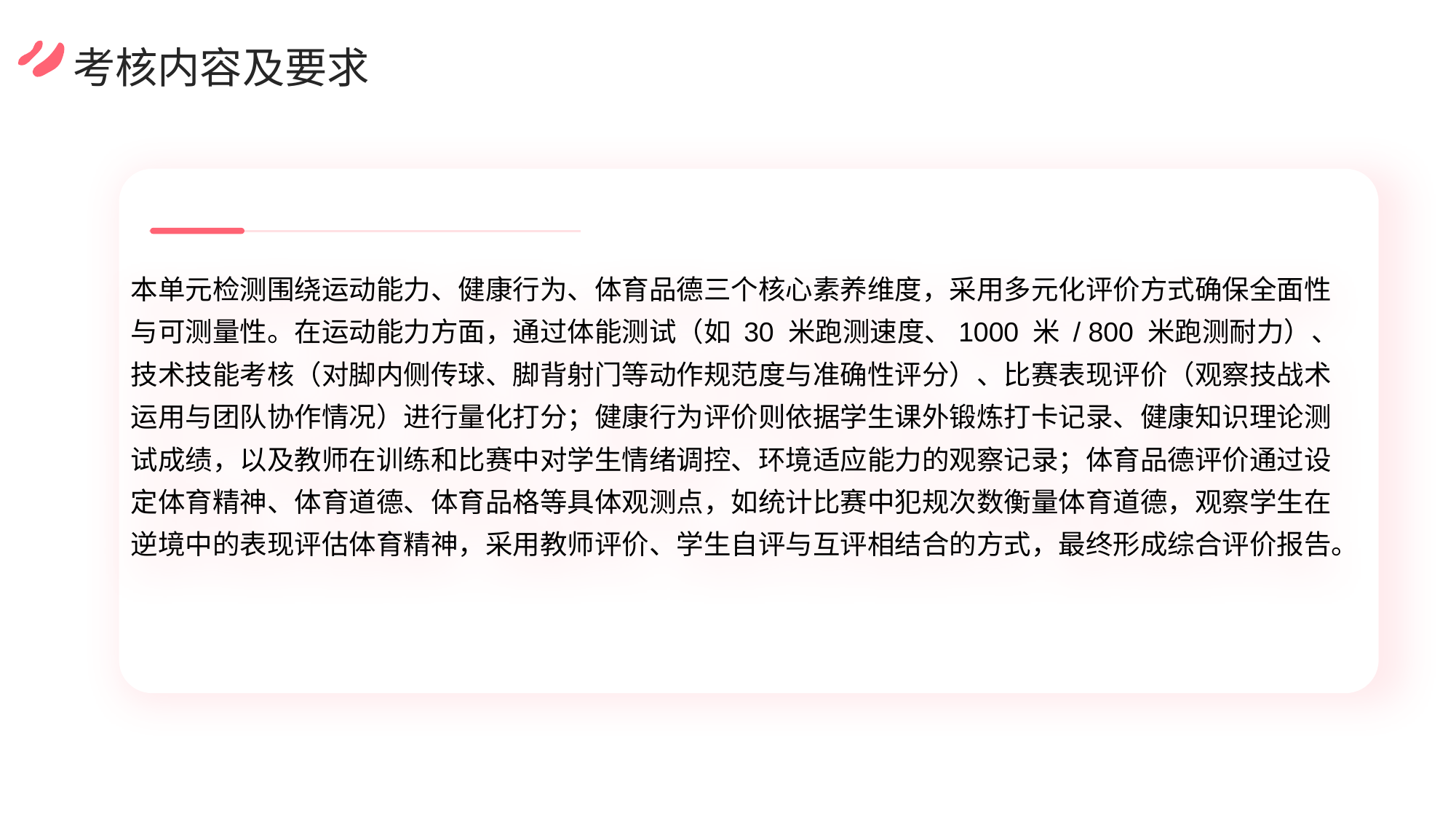

考核内容及要求

本单元检测围绕运动能力、健康行为、体育品德三个核心素养维度，采用多元化评价方式确保全面性与可测量性。在运动能力方面，通过体能测试（如 30 米跑测速度、1000 米 / 800 米跑测耐力）、技术技能考核（对脚内侧传球、脚背射门等动作规范度与准确性评分）、比赛表现评价（观察技战术运用与团队协作情况）进行量化打分；健康行为评价则依据学生课外锻炼打卡记录、健康知识理论测试成绩，以及教师在训练和比赛中对学生情绪调控、环境适应能力的观察记录；体育品德评价通过设定体育精神、体育道德、体育品格等具体观测点，如统计比赛中犯规次数衡量体育道德，观察学生在逆境中的表现评估体育精神，采用教师评价、学生自评与互评相结合的方式，最终形成综合评价报告。